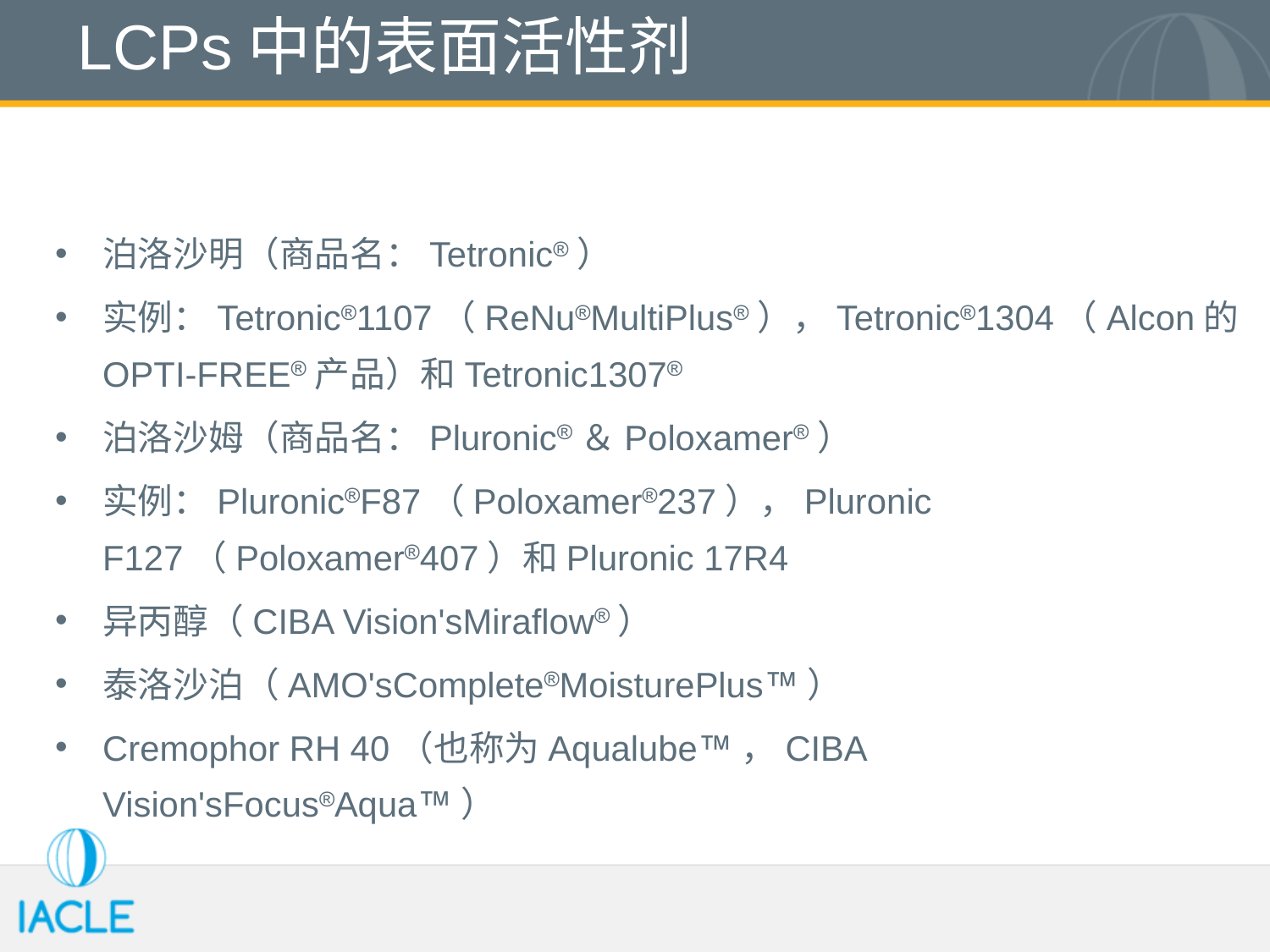

# LCPs中的表面活性剂
泊洛沙明（商品名：Tetronic®）
实例：Tetronic®1107（ReNu®MultiPlus®），Tetronic®1304（Alcon的OPTI-FREE®产品）和Tetronic1307®
泊洛沙姆（商品名：Pluronic®＆Poloxamer®）
实例：Pluronic®F87（Poloxamer®237），Pluronic F127（Poloxamer®407）和Pluronic 17R4
异丙醇（CIBA Vision'sMiraflow®）
泰洛沙泊（AMO'sComplete®MoisturePlus™）
Cremophor RH 40（也称为Aqualube™，CIBA Vision'sFocus®Aqua™）